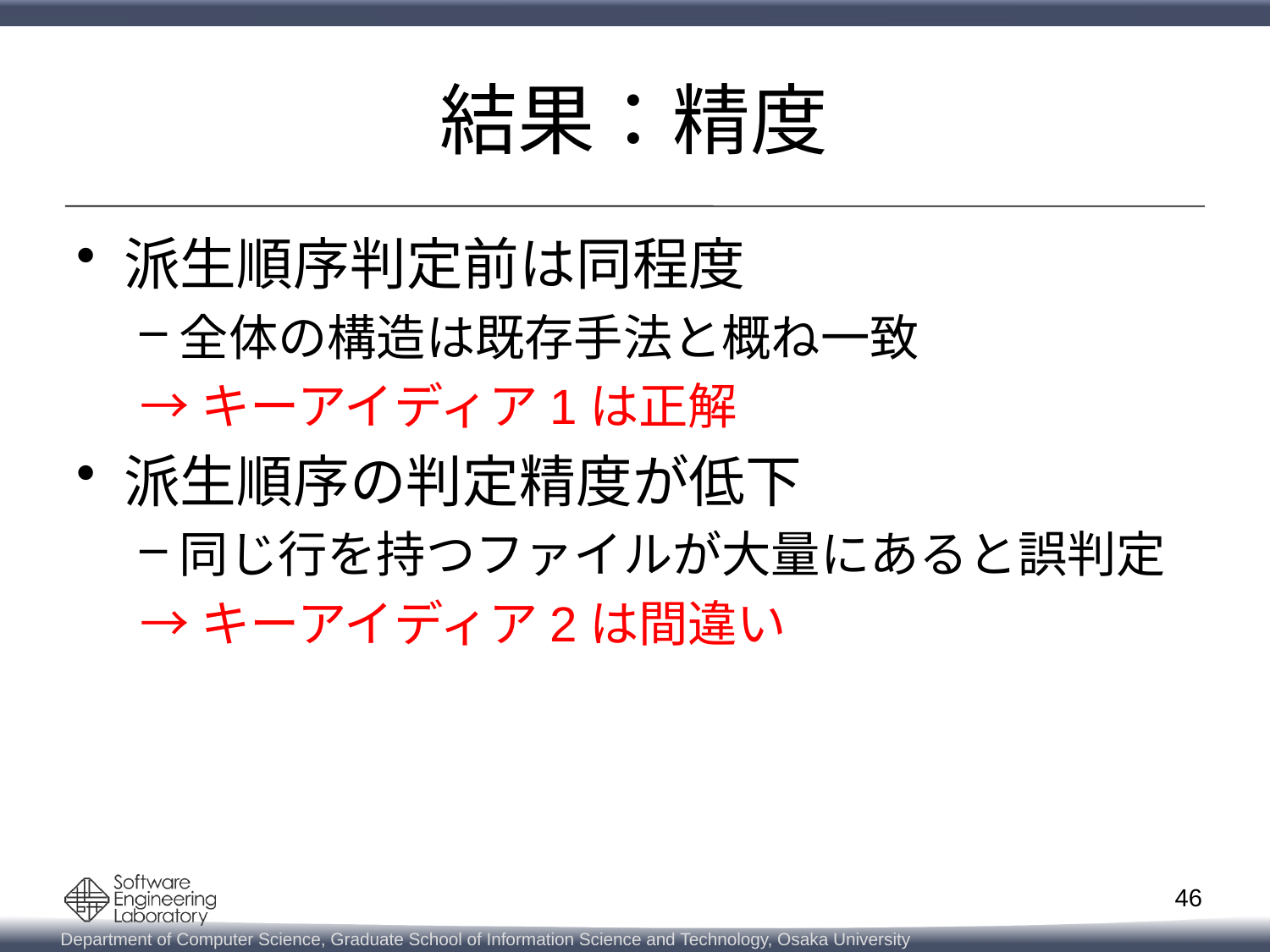

# 結果：精度
派生順序判定前は同程度
全体の構造は既存手法と概ね一致
→キーアイディア1は正解
派生順序の判定精度が低下
同じ行を持つファイルが大量にあると誤判定
→キーアイディア2は間違い
46